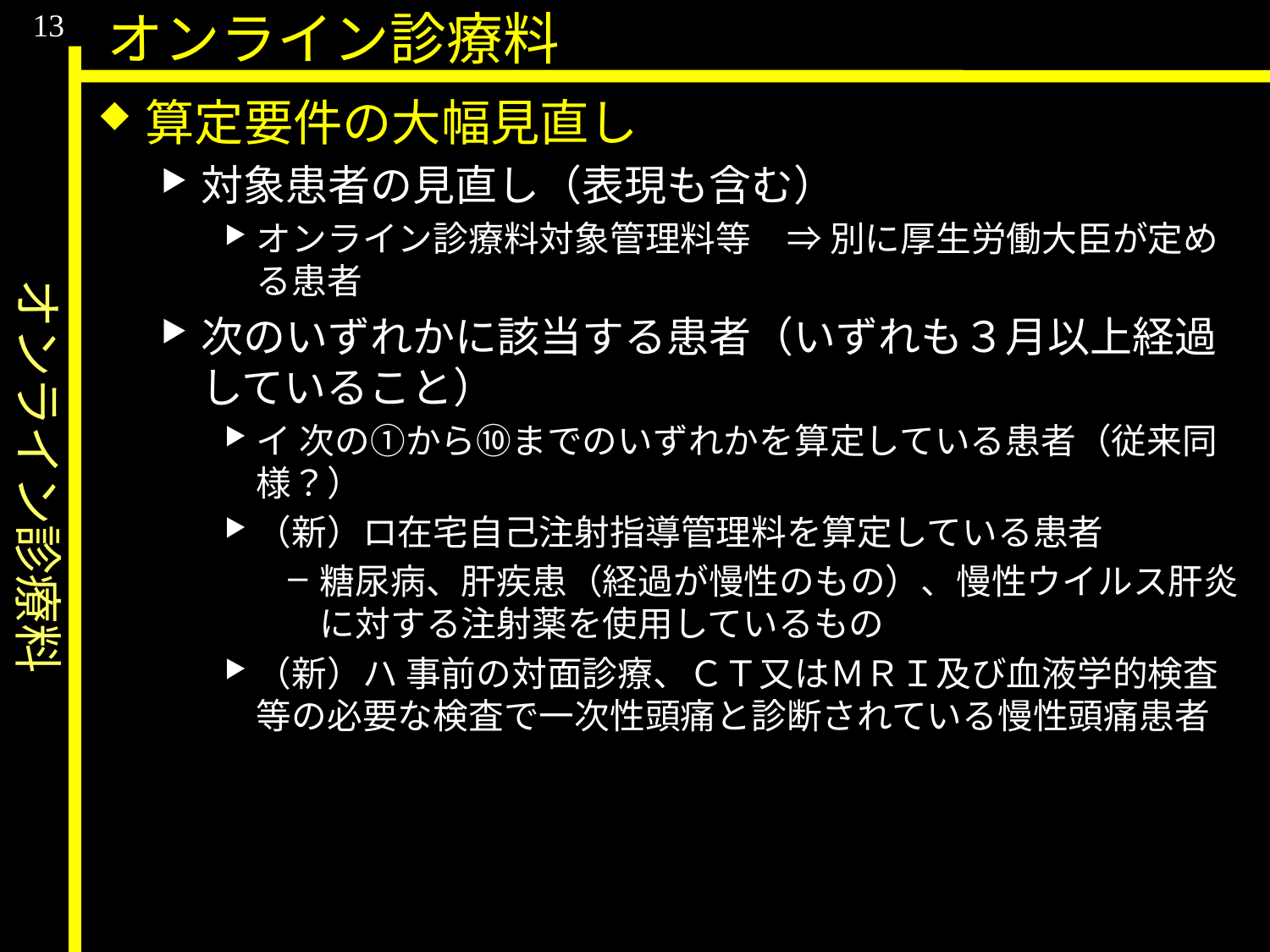

オンライン診療料
13
オンライン診療料

算定要件の大幅見直し
対象患者の見直し（表現も含む）
オンライン診療料対象管理料等　⇒ 別に厚生労働大臣が定める患者
次のいずれかに該当する患者（いずれも３月以上経過していること）
イ 次の①から⑩までのいずれかを算定している患者（従来同様？）
（新）ロ在宅自己注射指導管理料を算定している患者
糖尿病、肝疾患（経過が慢性のもの）、慢性ウイルス肝炎に対する注射薬を使用しているもの
（新）ハ 事前の対面診療、ＣＴ又はＭＲＩ及び血液学的検査等の必要な検査で一次性頭痛と診断されている慢性頭痛患者